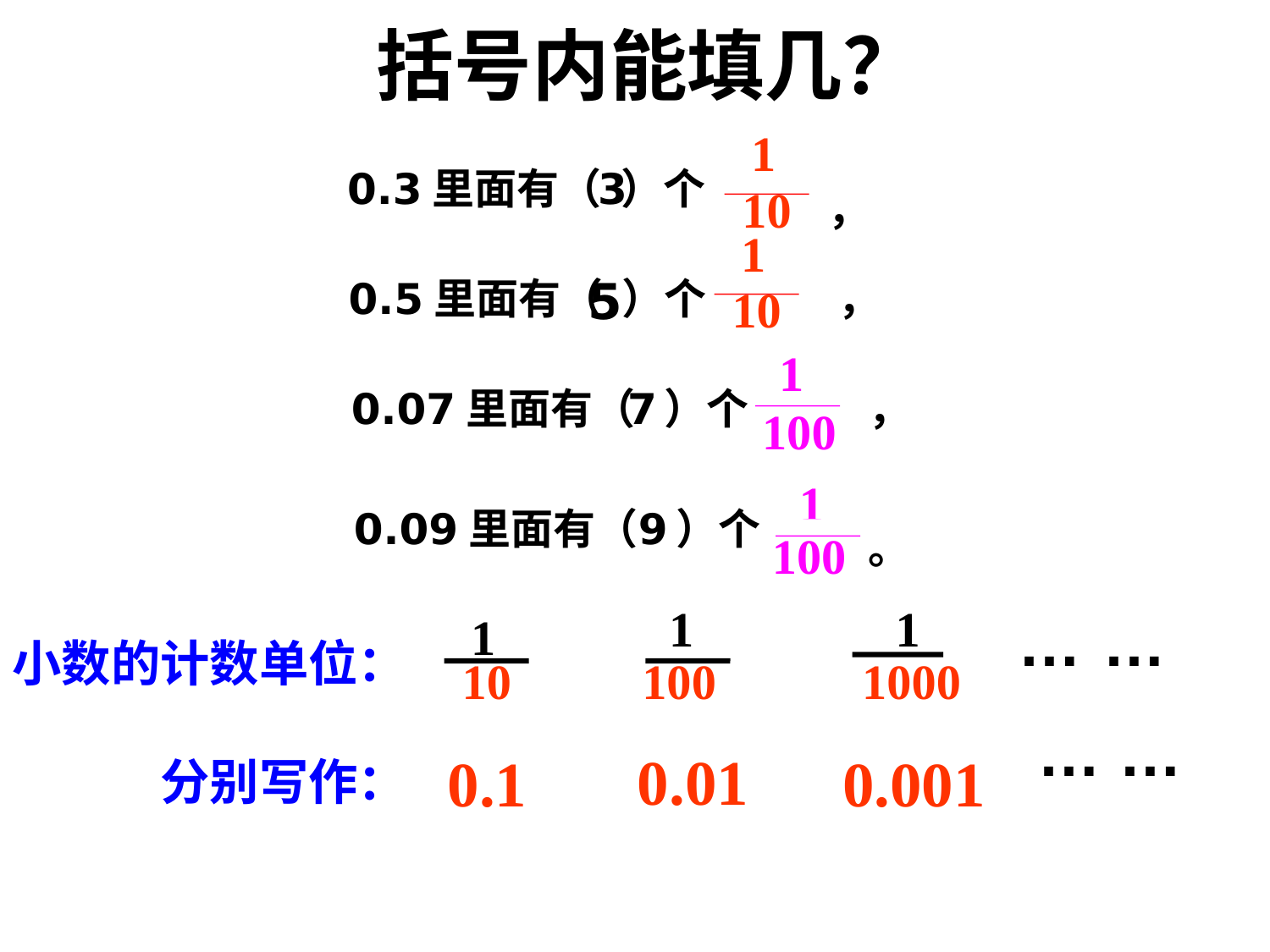

# 括号内能填几？
 1
  10

0.3里面有（  ）个

3
，
 1
  10

0.5里面有（  ）个
5
，
 1
  100

0.07里面有（   ）个
7
，
 1
  100

0.09里面有（    ）个
9
。
 1
  100

 1
  1000

… …
 1
  10

小数的计数单位：

　　　分别写作：

… …
0.01
0.1
0.001